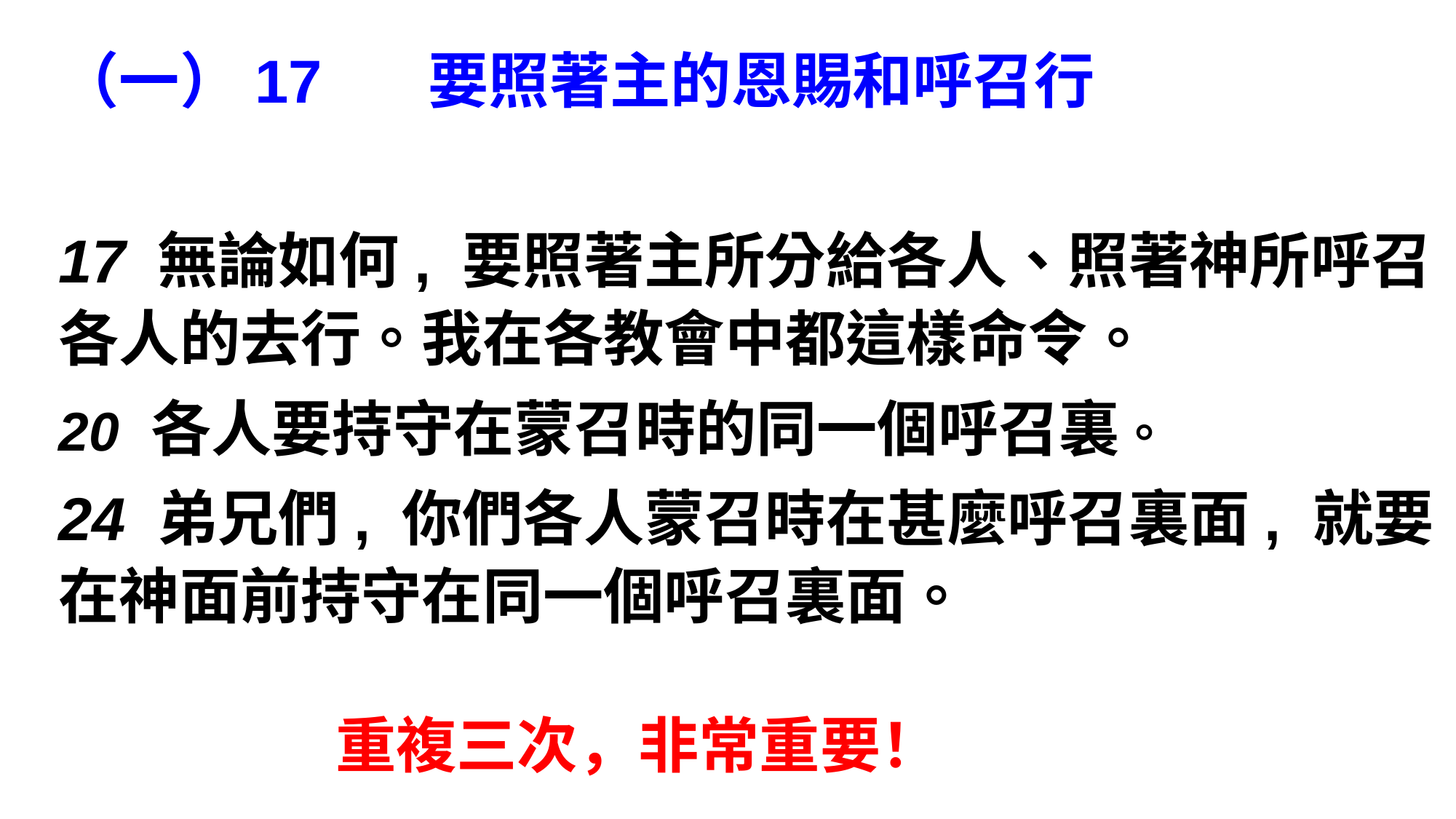

（一）17      要照著主的恩賜和呼召行

17 無論如何, 要照著主所分給各人、照著神所呼召各人的去行。我在各教會中都這樣命令。
20 各人要持守在蒙召時的同一個呼召裏。
24 弟兄們, 你們各人蒙召時在甚麼呼召裏面, 就要在神面前持守在同一個呼召裏面。

                   重複三次，非常重要！